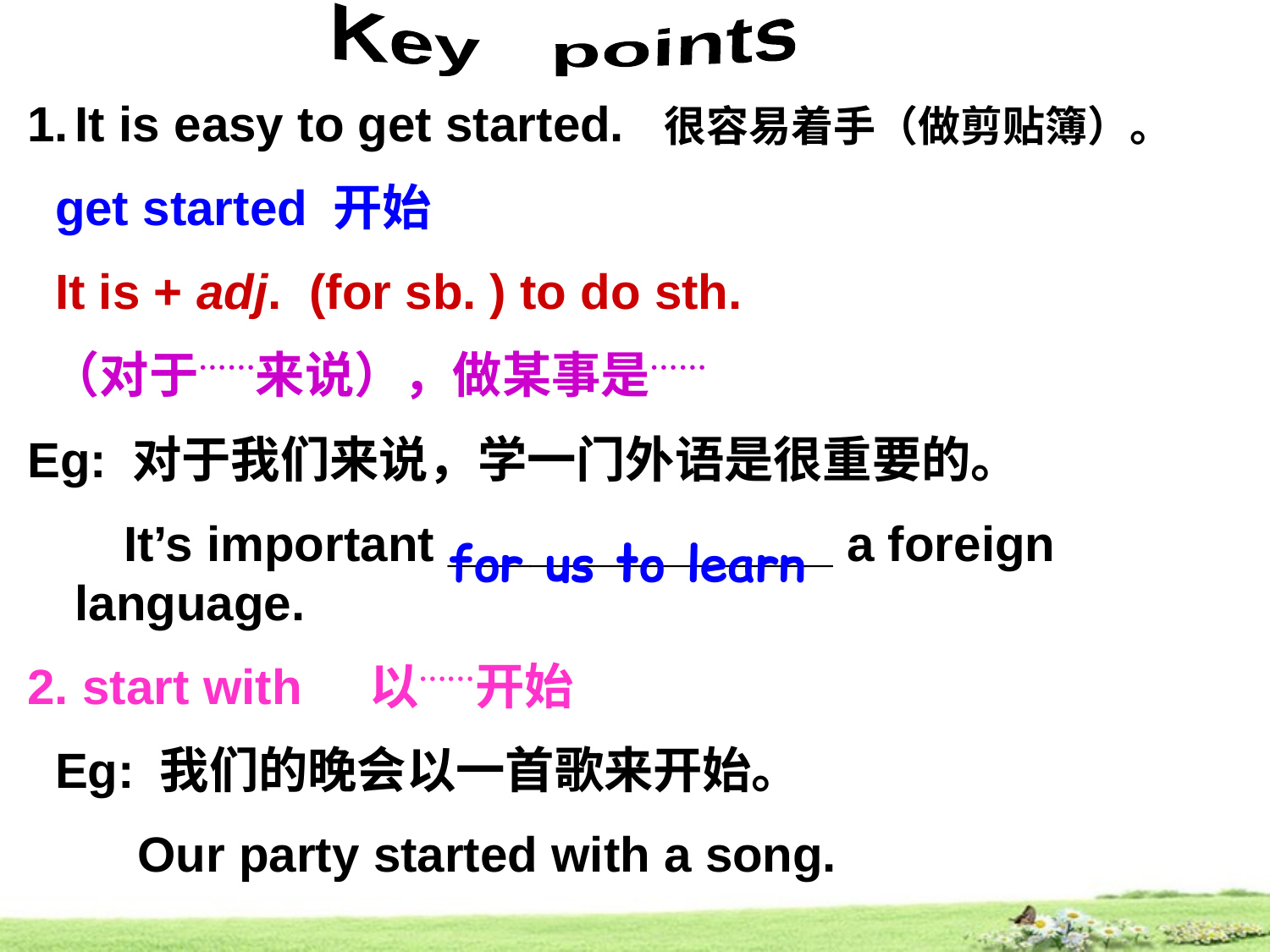

Key   points
It is easy to get started.  很容易着手（做剪贴簿）。
  get started 开始
  It is + adj.  (for sb. ) to do sth.
 （对于……来说），做某事是……
Eg: 对于我们来说，学一门外语是很重要的。
       It’s important ______________ a foreign language.
2. start with    以……开始
  Eg: 我们的晚会以一首歌来开始。
        Our party started with a song.
 for us to learn